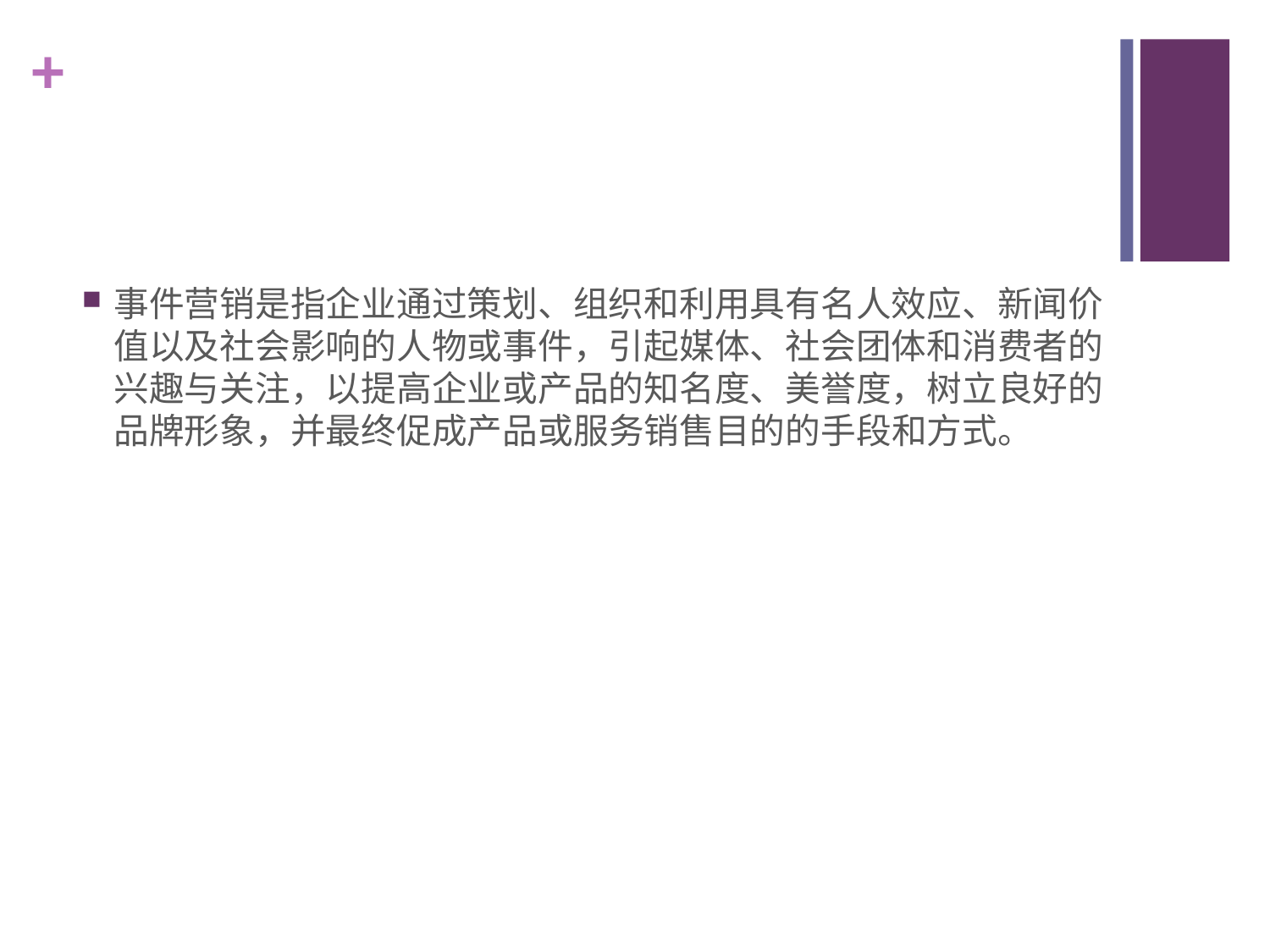

#
事件营销是指企业通过策划、组织和利用具有名人效应、新闻价值以及社会影响的人物或事件，引起媒体、社会团体和消费者的兴趣与关注，以提高企业或产品的知名度、美誉度，树立良好的品牌形象，并最终促成产品或服务销售目的的手段和方式。